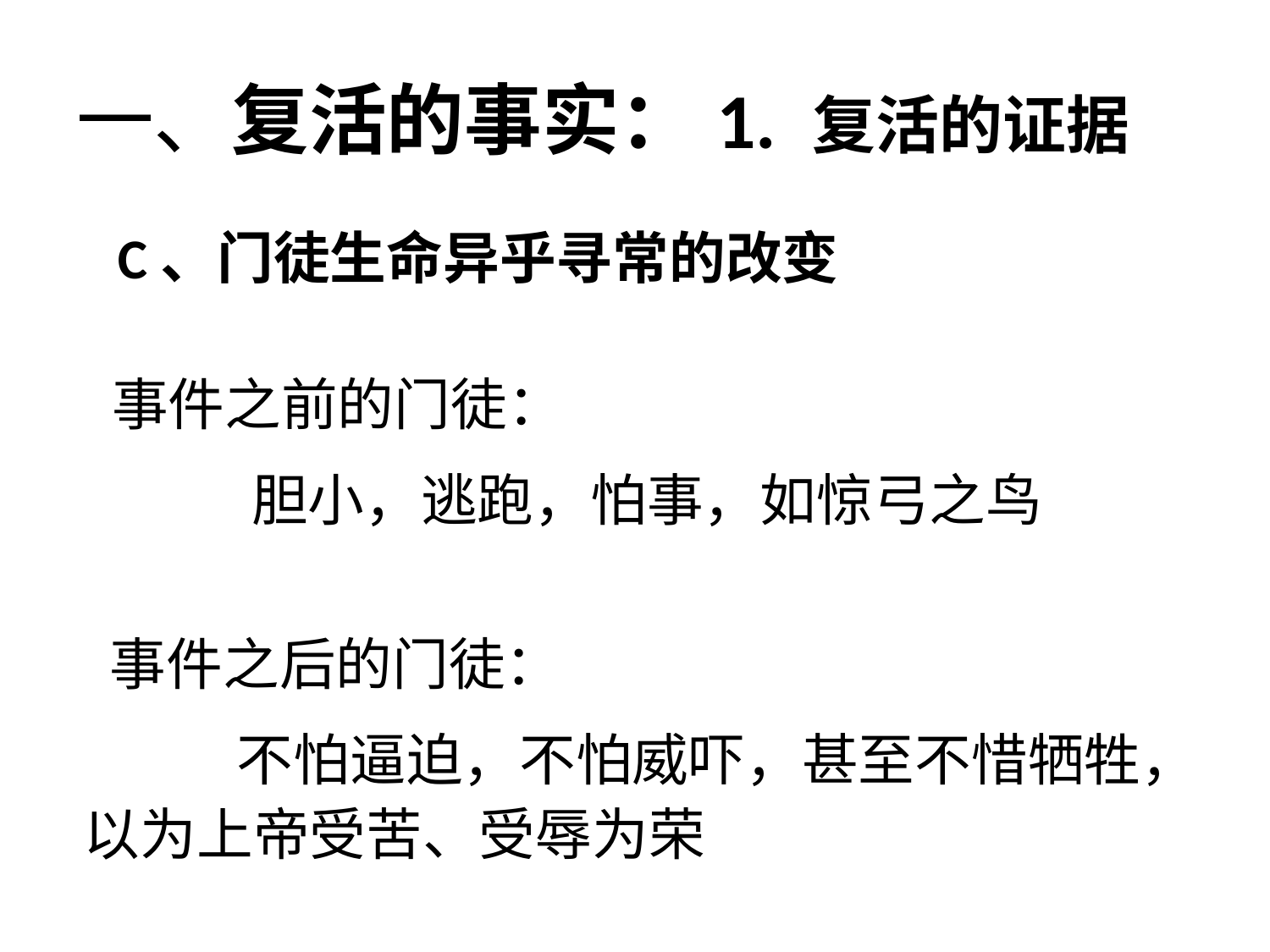

# 一、复活的事实：1. 复活的证据
C、门徒生命异乎寻常的改变
 事件之前的门徒：
            胆小，逃跑，怕事，如惊弓之鸟
 事件之后的门徒：
           不怕逼迫，不怕威吓，甚至不惜牺牲，以为上帝受苦、受辱为荣